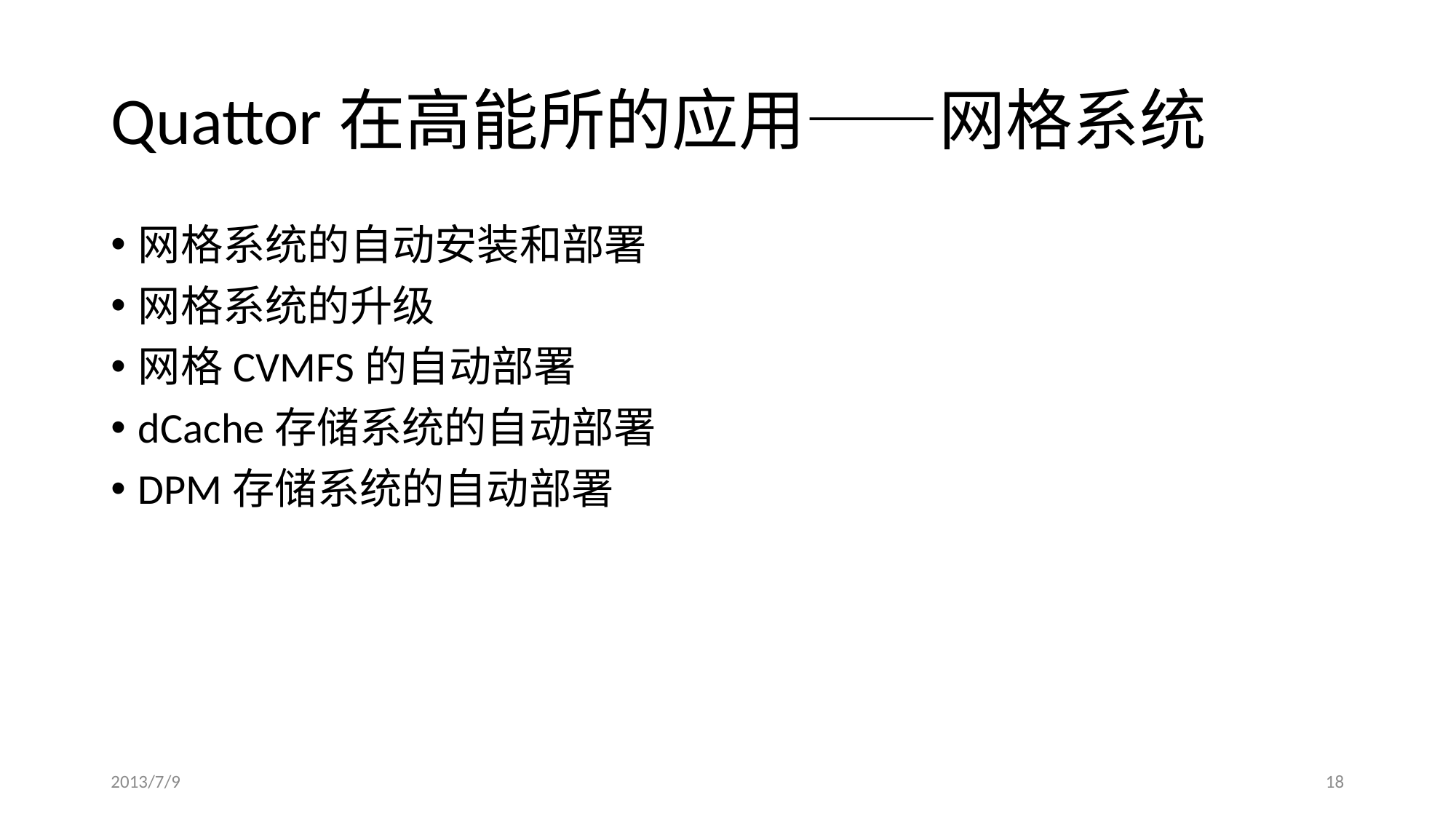

# Quattor在高能所的应用——网格系统
网格系统的自动安装和部署
网格系统的升级
网格CVMFS的自动部署
dCache存储系统的自动部署
DPM存储系统的自动部署
2013/7/9
18